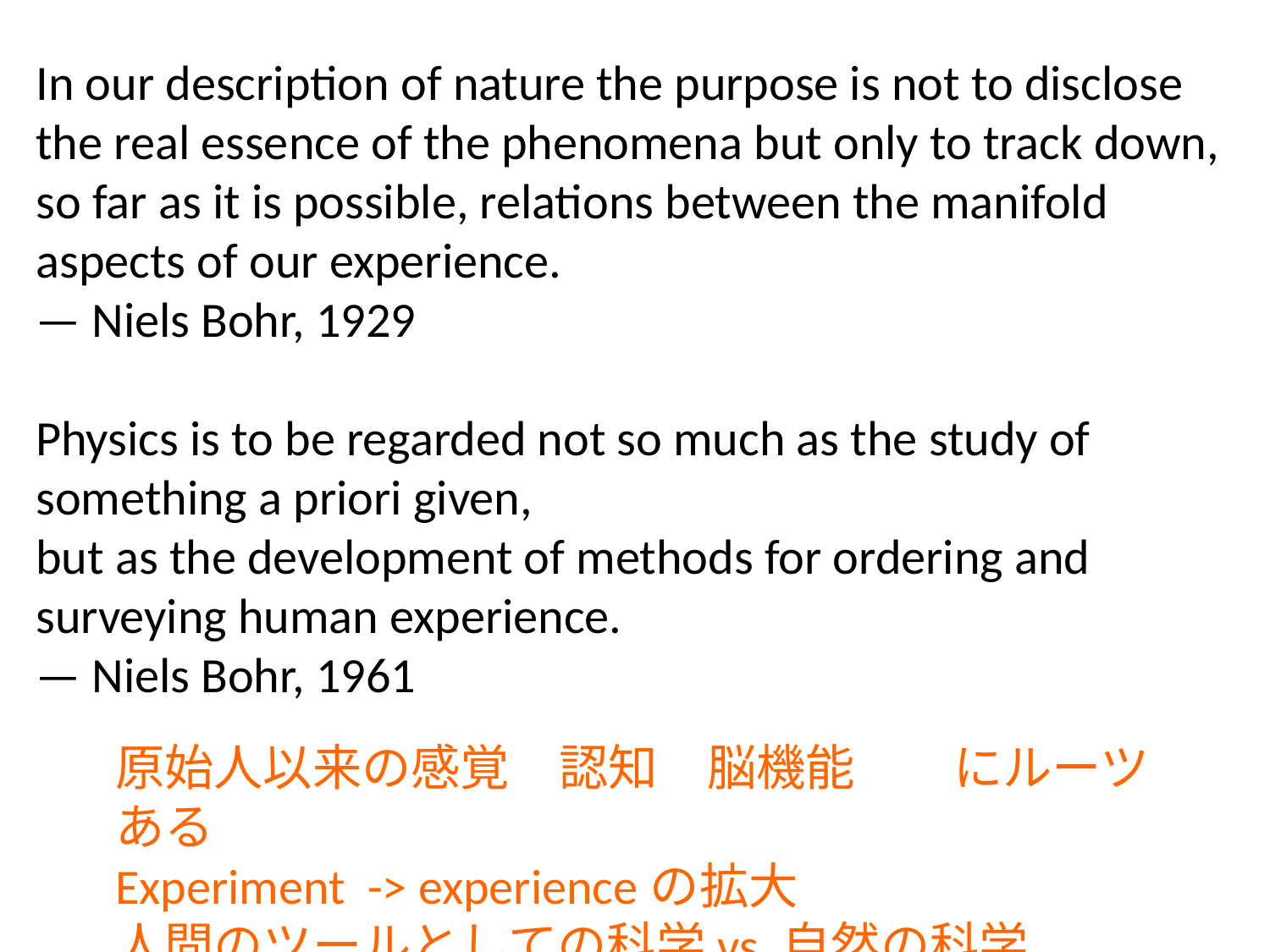

In our description of nature the purpose is not to disclose the real essence of the phenomena but only to track down, so far as it is possible, relations between the manifold aspects of our experience.
— Niels Bohr, 1929

Physics is to be regarded not so much as the study of something a priori given,
but as the development of methods for ordering and surveying human experience.
— Niels Bohr, 1961
原始人以来の感覚　認知　脳機能　　にルーツある
Experiment  -> experienceの拡大
人間のツールとしての科学vs 自然の科学